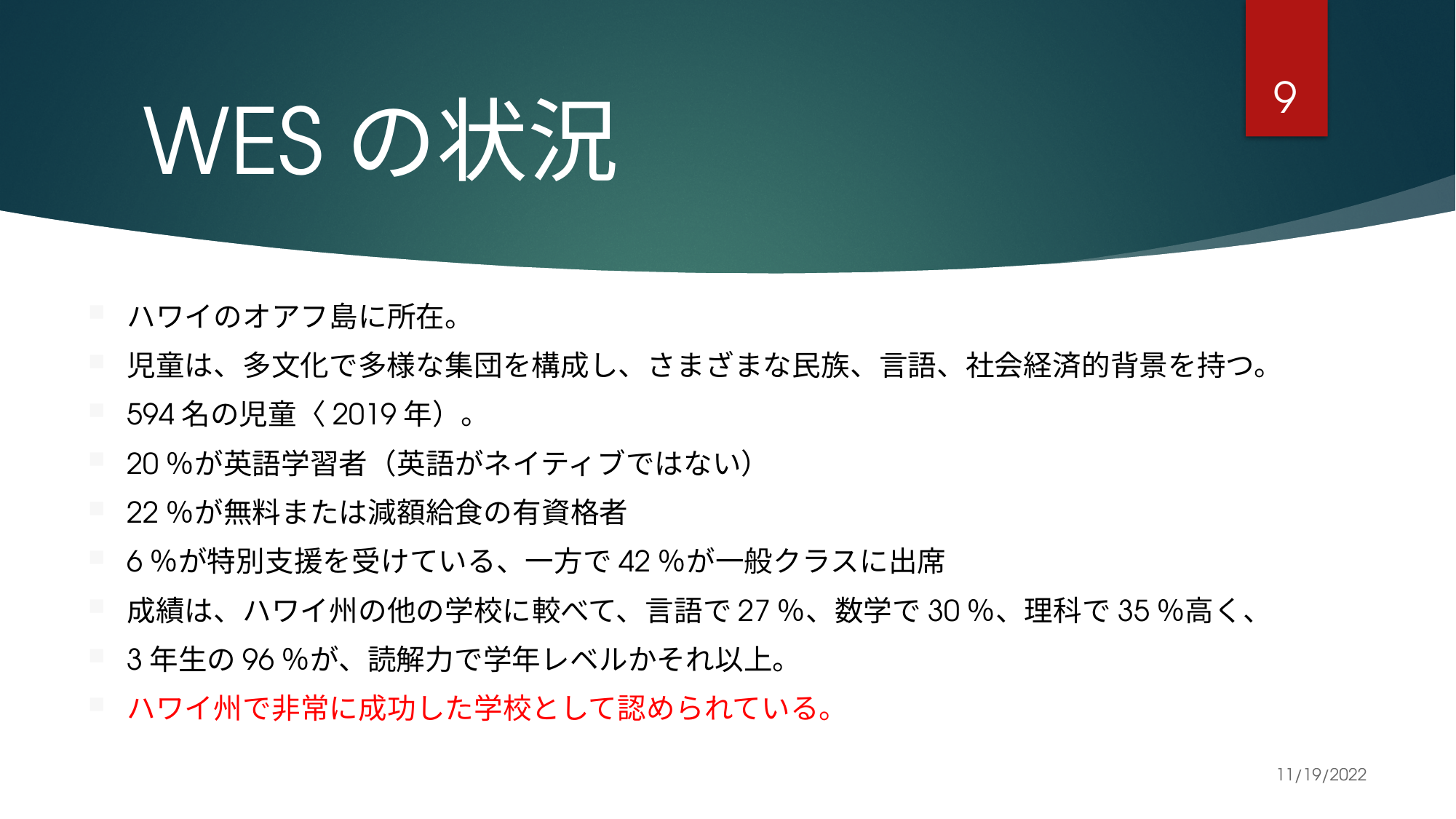

9
# WESの状況

ハワイのオアフ島に所在。
児童は、多文化で多様な集団を構成し、さまざまな民族、言語、社会経済的背景を持つ。
594名の児童〈2019年）。
20％が英語学習者（英語がネイティブではない）
22％が無料または減額給食の有資格者
6％が特別支援を受けている、一方で42％が一般クラスに出席
成績は、ハワイ州の他の学校に較べて、言語で27％、数学で30％、理科で35％高く、
3年生の96％が、読解力で学年レベルかそれ以上。
ハワイ州で非常に成功した学校として認められている。

11/19/2022